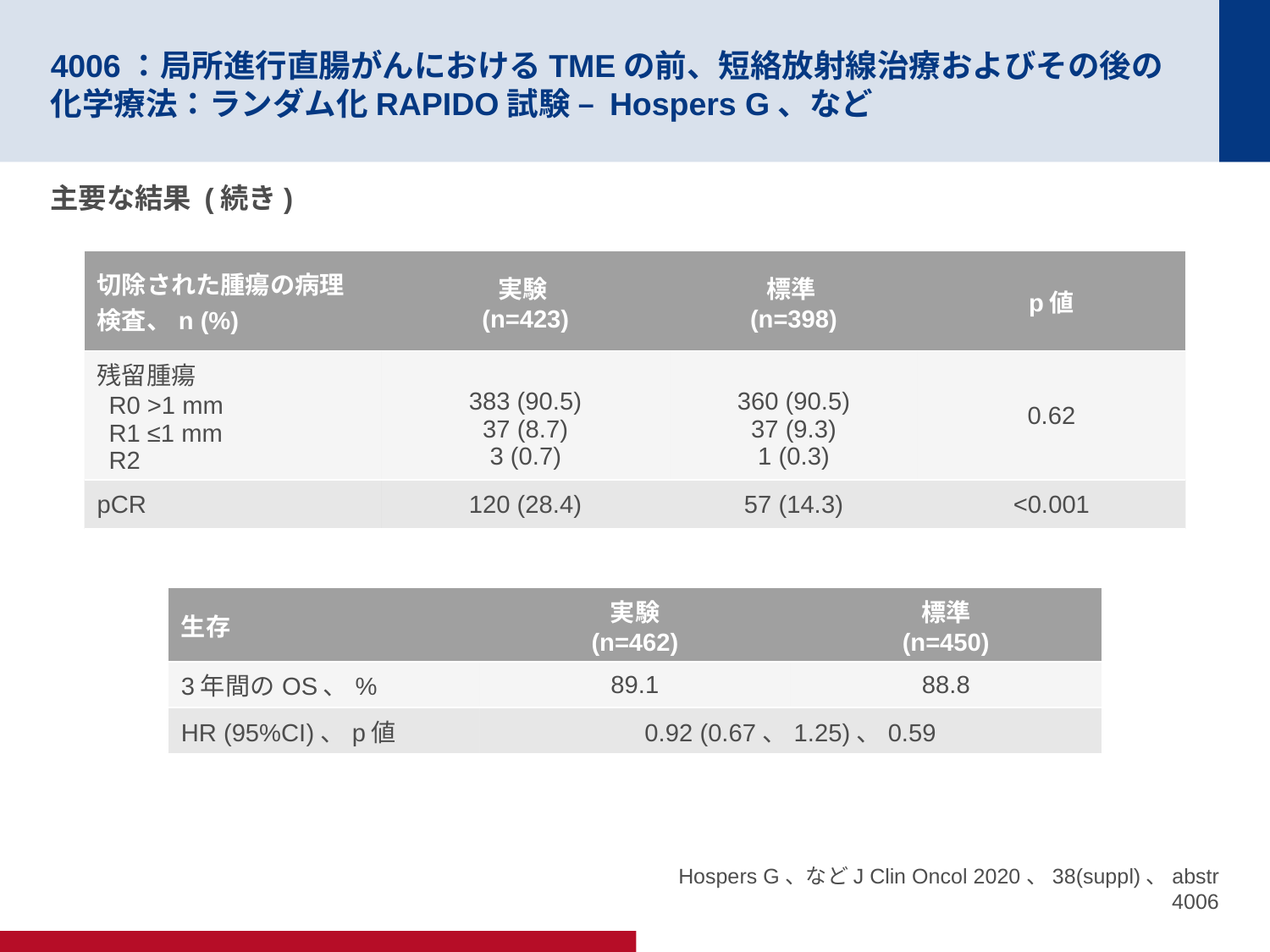

# 4006：局所進行直腸がんにおけるTMEの前、短絡放射線治療およびその後の化学療法：ランダム化RAPIDO試験 – Hospers G、など
主要な結果 (続き)
| 切除された腫瘍の病理検査、n (%) | 実験 (n=423) | 標準 (n=398) | p値 |
| --- | --- | --- | --- |
| 残留腫瘍 R0 >1 mm R1 ≤1 mm R2 | 383 (90.5) 37 (8.7) 3 (0.7) | 360 (90.5) 37 (9.3) 1 (0.3) | 0.62 |
| pCR | 120 (28.4) | 57 (14.3) | <0.001 |
| 生存 | 実験 (n=462) | 標準 (n=450) |
| --- | --- | --- |
| 3年間のOS、% | 89.1 | 88.8 |
| HR (95%CI)、p値 | 0.92 (0.67、1.25)、0.59 |  |
Hospers G、などJ Clin Oncol 2020、38(suppl)、abstr 4006